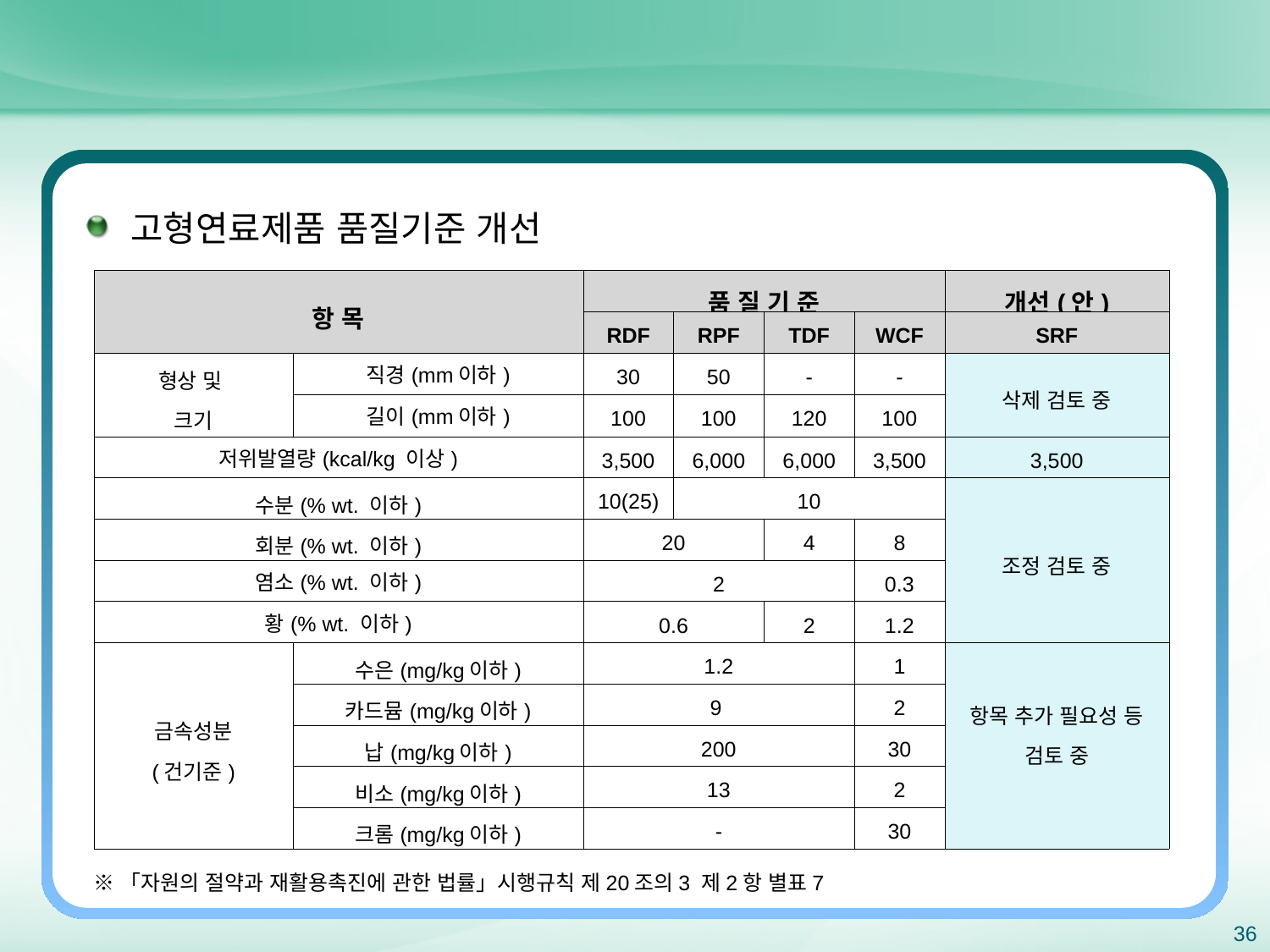

고형연료제품 품질기준 개선
| 항 목 |  | 품 질 기 준 |  |  |  | 개선(안) |
| --- | --- | --- | --- | --- | --- | --- |
|  |  | RDF | RPF | TDF | WCF | SRF |
| 형상 및 크기 | 직경(mm이하) | 30 | 50 | - | - | 삭제 검토 중 |
|  | 길이(mm이하) | 100 | 100 | 120 | 100 |  |
| 저위발열량(kcal/kg 이상) |  | 3,500 | 6,000 | 6,000 | 3,500 | 3,500 |
| 수분(% wt. 이하) |  | 10(25) | 10 |  |  | 조정 검토 중 |
| 회분(% wt. 이하) |  | 20 |  | 4 | 8 |  |
| 염소(% wt. 이하) |  | 2 |  |  | 0.3 |  |
| 황(% wt. 이하) |  | 0.6 |  | 2 | 1.2 |  |
| 금속성분 (건기준) | 수은(mg/kg이하) | 1.2 |  |  | 1 | 항목 추가 필요성 등 검토 중 |
|  | 카드뮴(mg/kg이하) | 9 |  |  | 2 |  |
|  | 납(mg/kg이하) | 200 |  |  | 30 |  |
|  | 비소(mg/kg이하) | 13 |  |  | 2 |  |
|  | 크롬(mg/kg이하) | - |  |  | 30 |  |
※「자원의 절약과 재활용촉진에 관한 법률」시행규칙 제20조의3 제2항 별표7